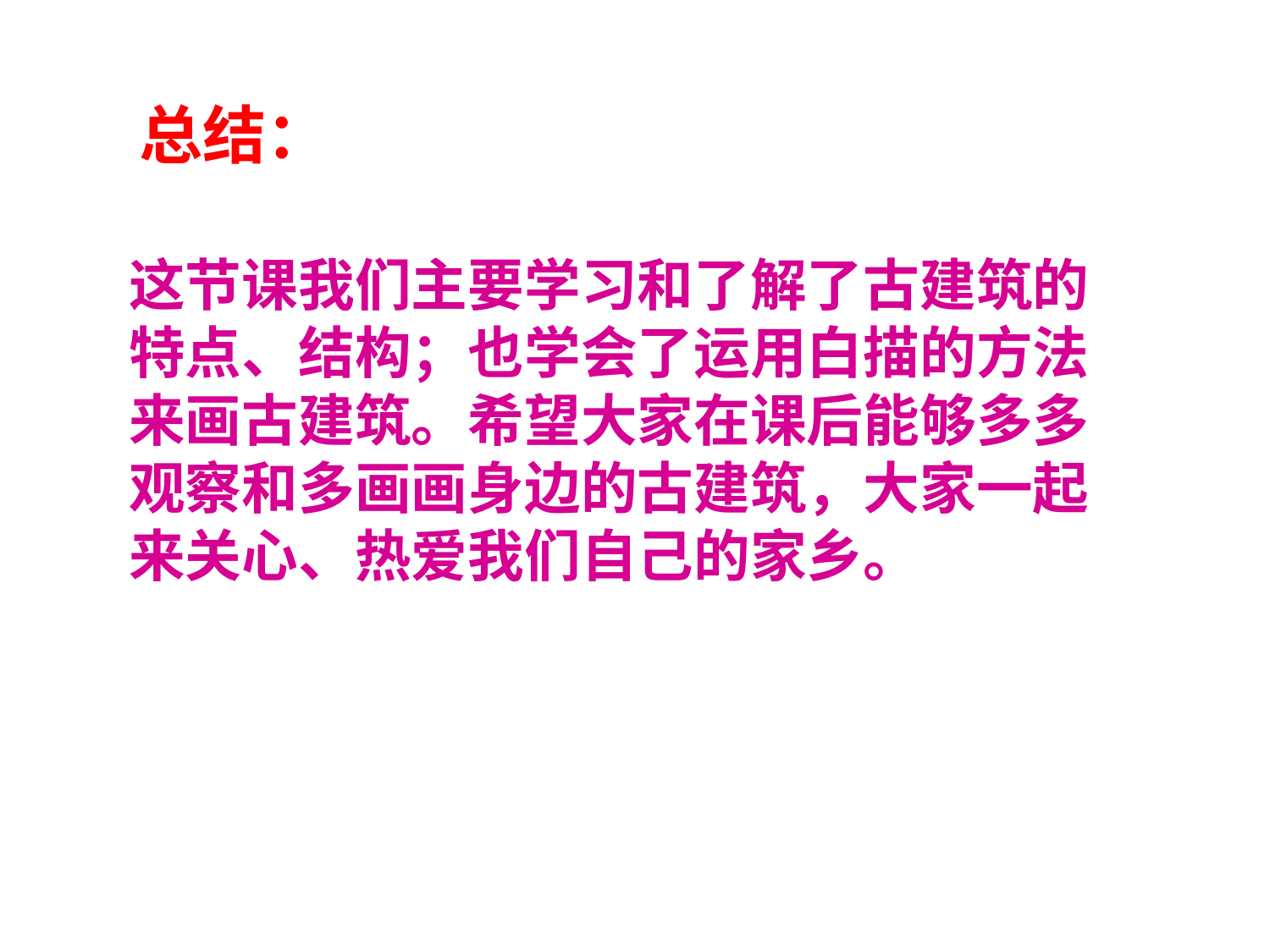

总结：
这节课我们主要学习和了解了古建筑的特点、结构；也学会了运用白描的方法来画古建筑。希望大家在课后能够多多观察和多画画身边的古建筑，大家一起来关心、热爱我们自己的家乡。